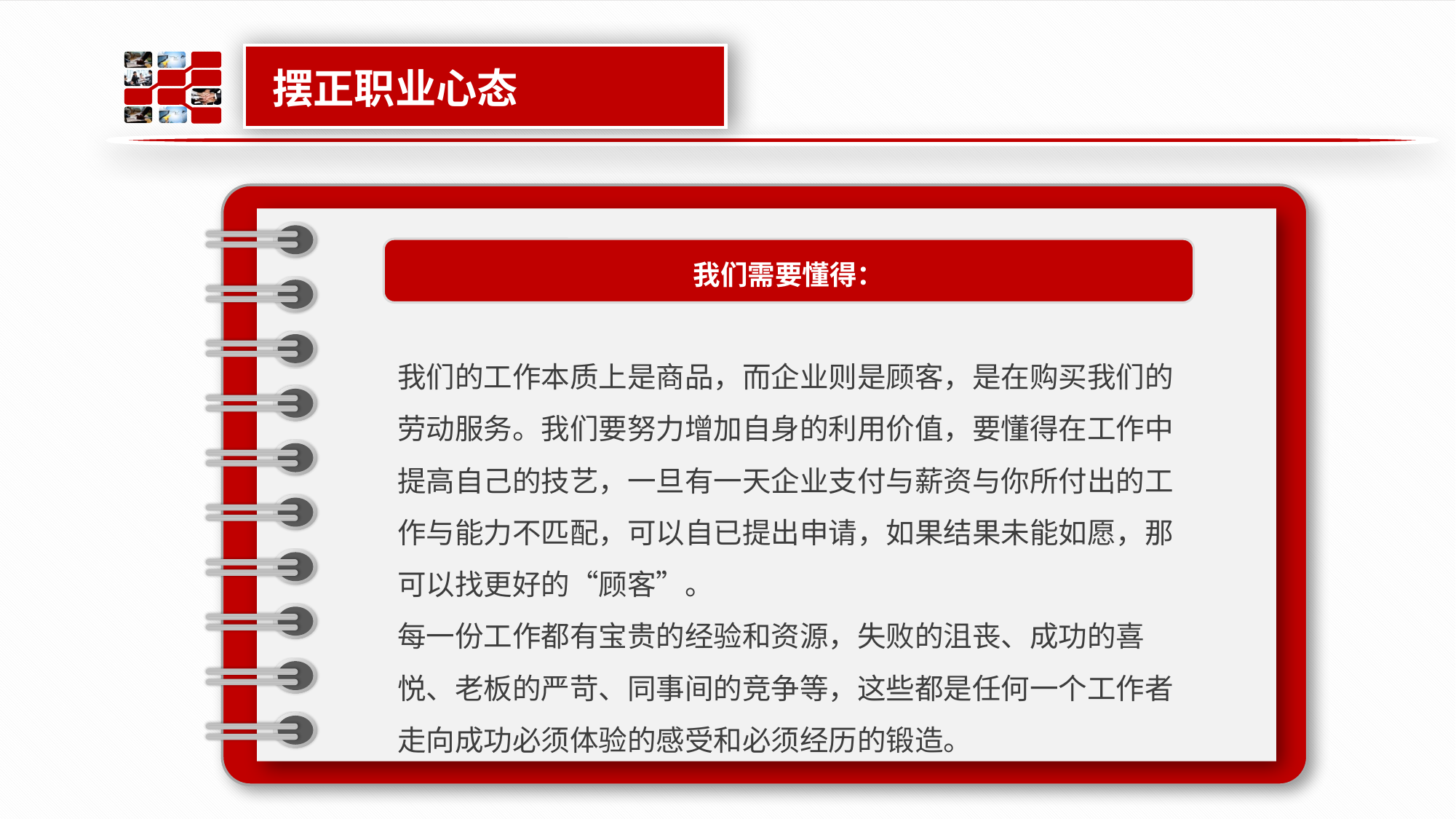

摆正职业心态

我们需要懂得：
我们的工作本质上是商品，而企业则是顾客，是在购买我们的劳动服务。我们要努力增加自身的利用价值，要懂得在工作中提高自己的技艺，一旦有一天企业支付与薪资与你所付出的工作与能力不匹配，可以自已提出申请，如果结果未能如愿，那可以找更好的“顾客”。
每一份工作都有宝贵的经验和资源，失败的沮丧、成功的喜悦、老板的严苛、同事间的竞争等，这些都是任何一个工作者走向成功必须体验的感受和必须经历的锻造。